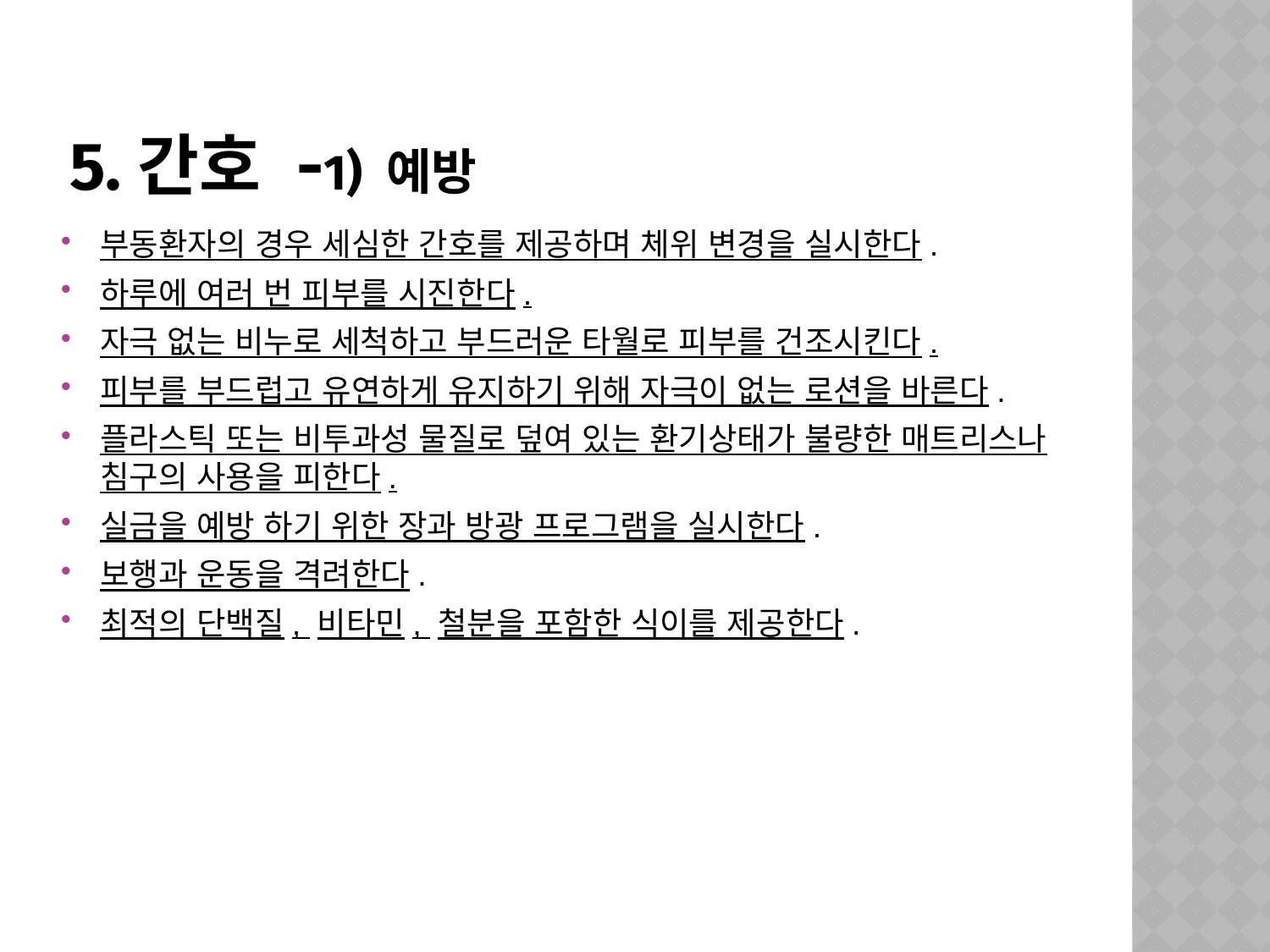

# 5.간호 -1) 예방
부동환자의 경우 세심한 간호를 제공하며 체위 변경을 실시한다.
하루에 여러 번 피부를 시진한다.
자극 없는 비누로 세척하고 부드러운 타월로 피부를 건조시킨다.
피부를 부드럽고 유연하게 유지하기 위해 자극이 없는 로션을 바른다.
플라스틱 또는 비투과성 물질로 덮여 있는 환기상태가 불량한 매트리스나 침구의 사용을 피한다.
실금을 예방 하기 위한 장과 방광 프로그램을 실시한다.
보행과 운동을 격려한다.
최적의 단백질, 비타민, 철분을 포함한 식이를 제공한다.